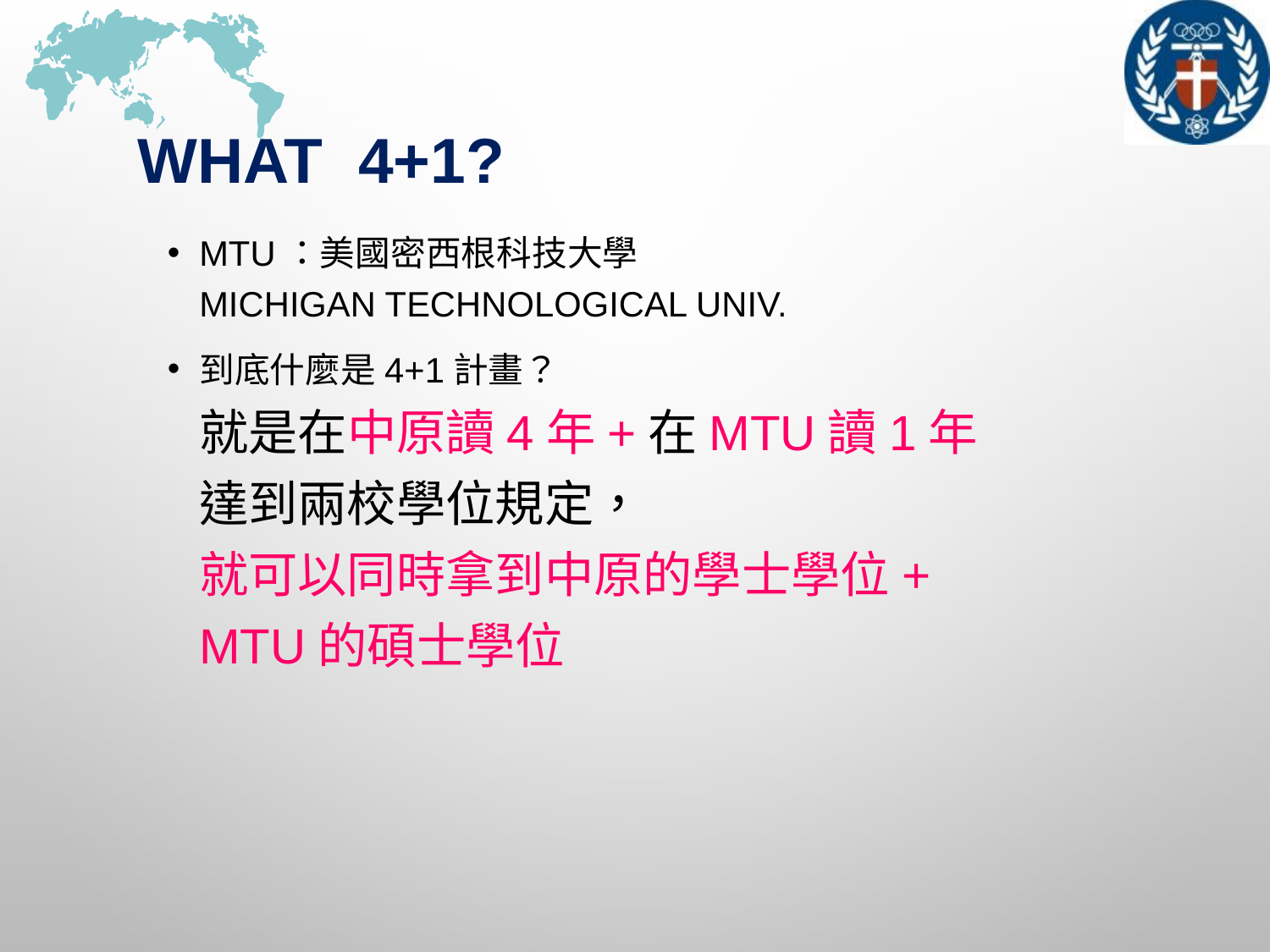

# What  4+1?

MTU：美國密西根科技大學
Michigan Technological Univ.
到底什麼是4+1計畫？
就是在中原讀4年+在MTU讀1年
達到兩校學位規定，
就可以同時拿到中原的學士學位+
MTU的碩士學位